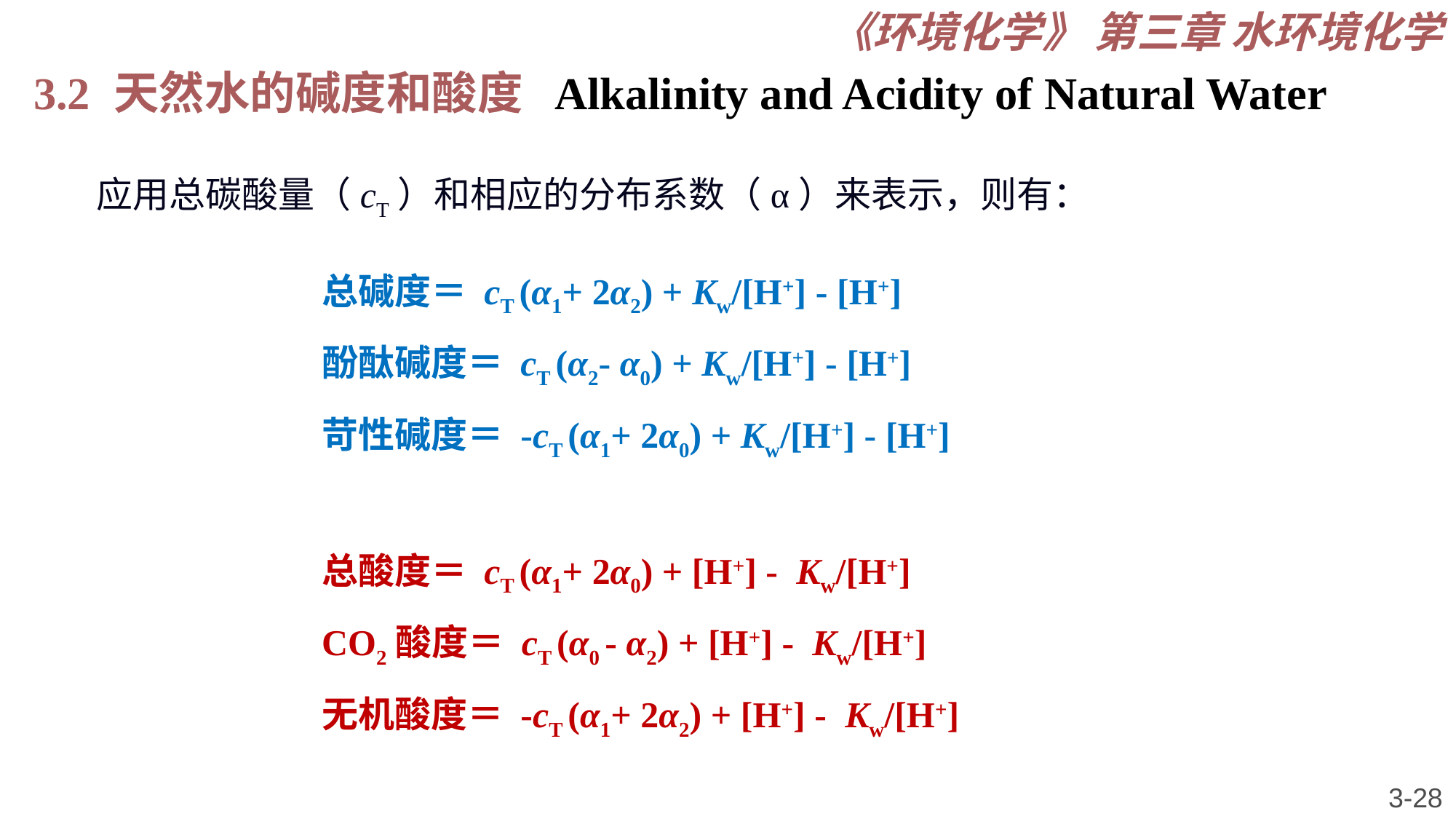

《环境化学》 第三章 水环境化学
3.2 天然水的碱度和酸度  Alkalinity and Acidity of Natural Water
应用总碳酸量（cT）和相应的分布系数（α）来表示，则有：
总碱度＝ cT (α1+ 2α2) + Kw/[H+] - [H+]
酚酞碱度＝ cT (α2- α0) + Kw/[H+] - [H+]
苛性碱度＝ -cT (α1+ 2α0) + Kw/[H+] - [H+]

总酸度＝ cT (α1+ 2α0) + [H+] -  Kw/[H+]
CO2酸度＝ cT (α0 - α2) + [H+] -  Kw/[H+]
无机酸度＝ -cT (α1+ 2α2) + [H+] -  Kw/[H+]
3-28